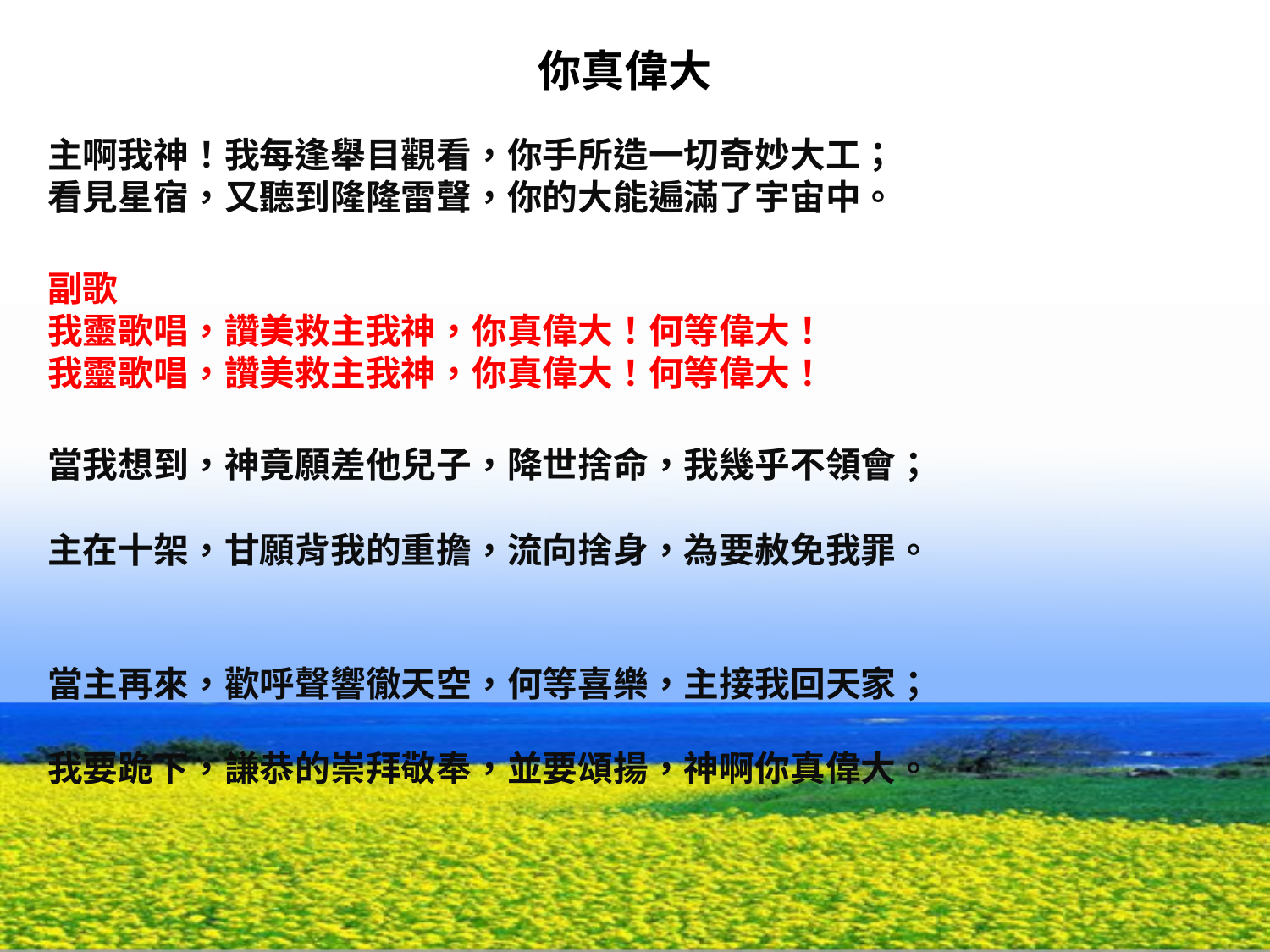

# 你真偉大
主啊我神！我每逢舉目觀看，你手所造一切奇妙大工；
看見星宿，又聽到隆隆雷聲，你的大能遍滿了宇宙中。
副歌
我靈歌唱，讚美救主我神，你真偉大！何等偉大！
我靈歌唱，讚美救主我神，你真偉大！何等偉大！
當我想到，神竟願差他兒子，降世捨命，我幾乎不領會；
主在十架，甘願背我的重擔，流向捨身，為要赦免我罪。
當主再來，歡呼聲響徹天空，何等喜樂，主接我回天家；
我要跪下，謙恭的崇拜敬奉，並要頌揚，神啊你真偉大。